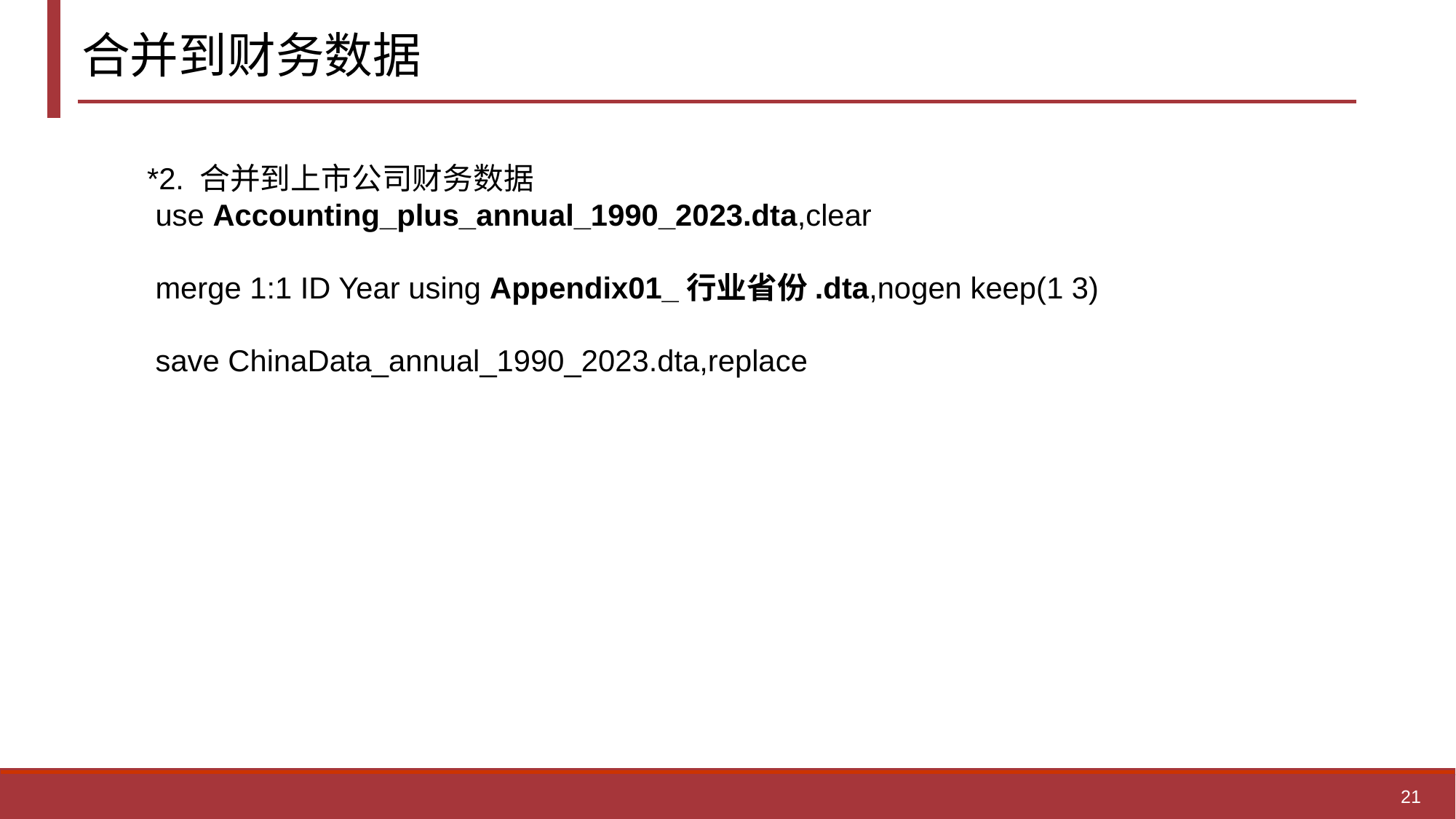

合并到财务数据
 *2. 合并到上市公司财务数据
  use Accounting_plus_annual_1990_2023.dta,clear

  merge 1:1 ID Year using Appendix01_行业省份.dta,nogen keep(1 3)

  save ChinaData_annual_1990_2023.dta,replace
21